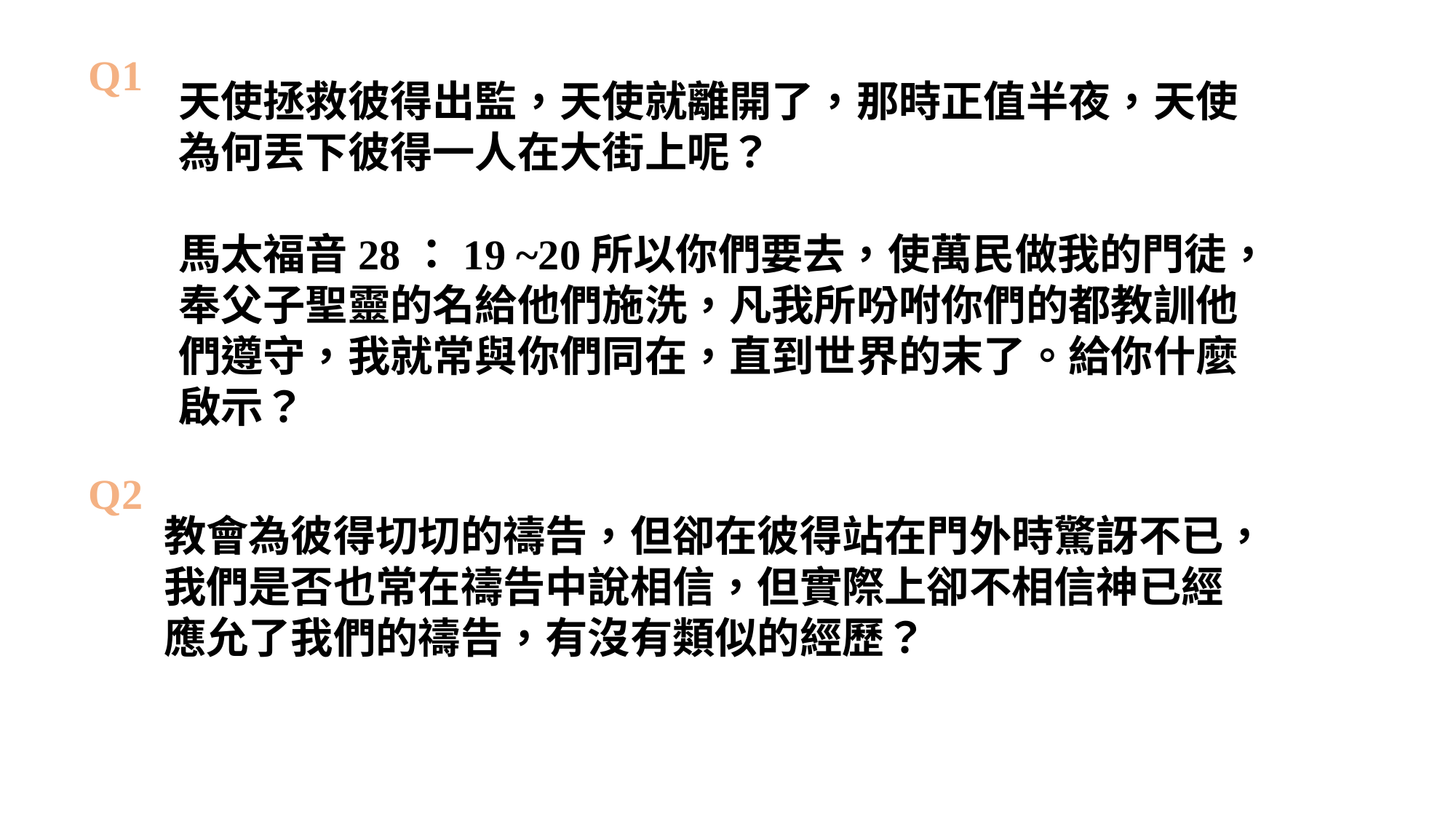

Q1
天使拯救彼得出監，天使就離開了，那時正值半夜，天使為何丟下彼得一人在大街上呢？

馬太福音28：19 ~20所以你們要去，使萬民做我的門徒，奉父子聖靈的名給他們施洗，凡我所吩咐你們的都教訓他們遵守，我就常與你們同在，直到世界的末了。給你什麼啟示？
Q2
教會為彼得切切的禱告，但卻在彼得站在門外時驚訝不已，我們是否也常在禱告中說相信，但實際上卻不相信神已經應允了我們的禱告，有沒有類似的經歷？